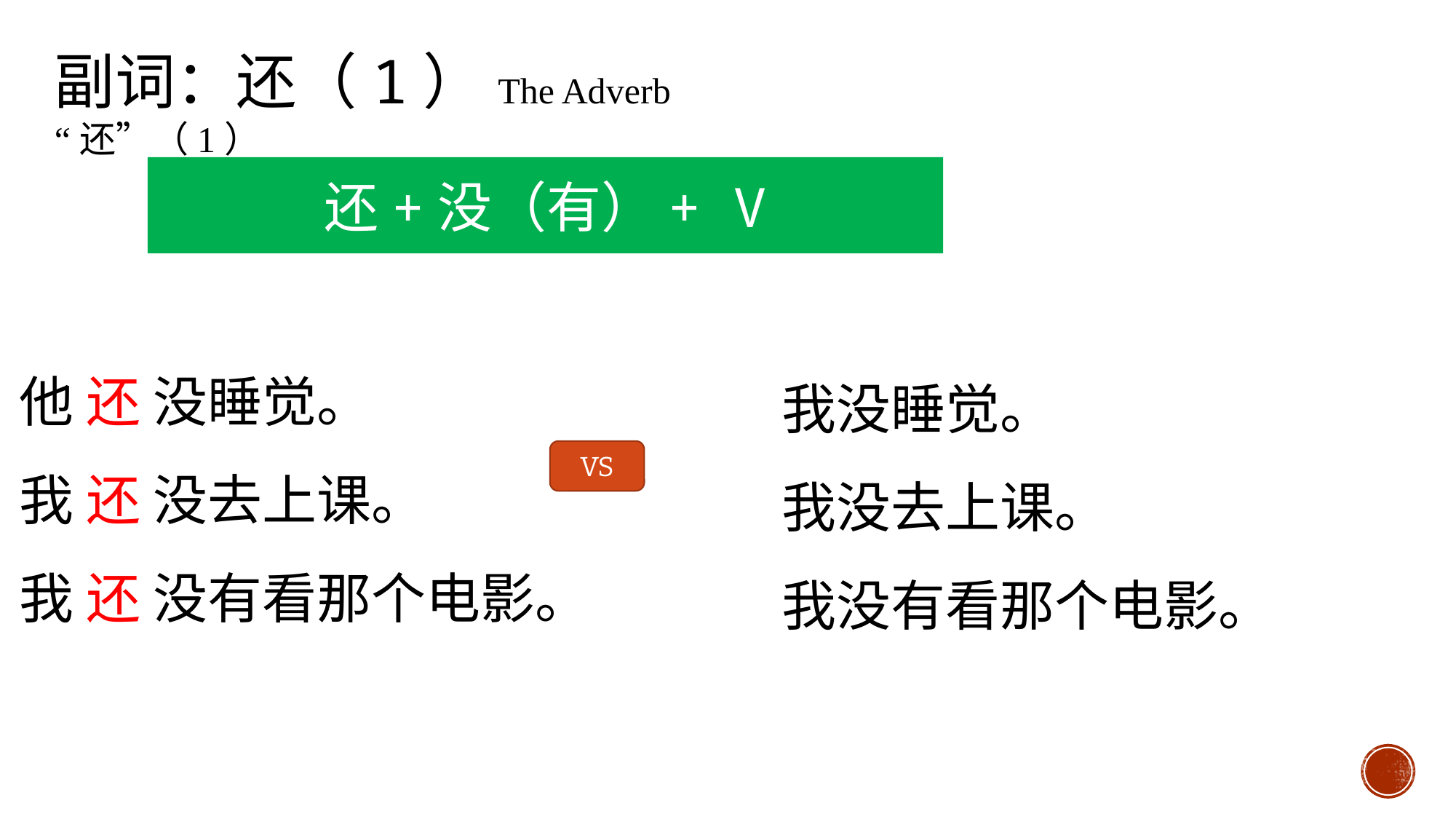

副词：还（1）The Adverb “还”（1）
还+没（有）+ V
他 还 没睡觉。
我 还 没去上课。
我 还 没有看那个电影。
我没睡觉。
我没去上课。
我没有看那个电影。

VS